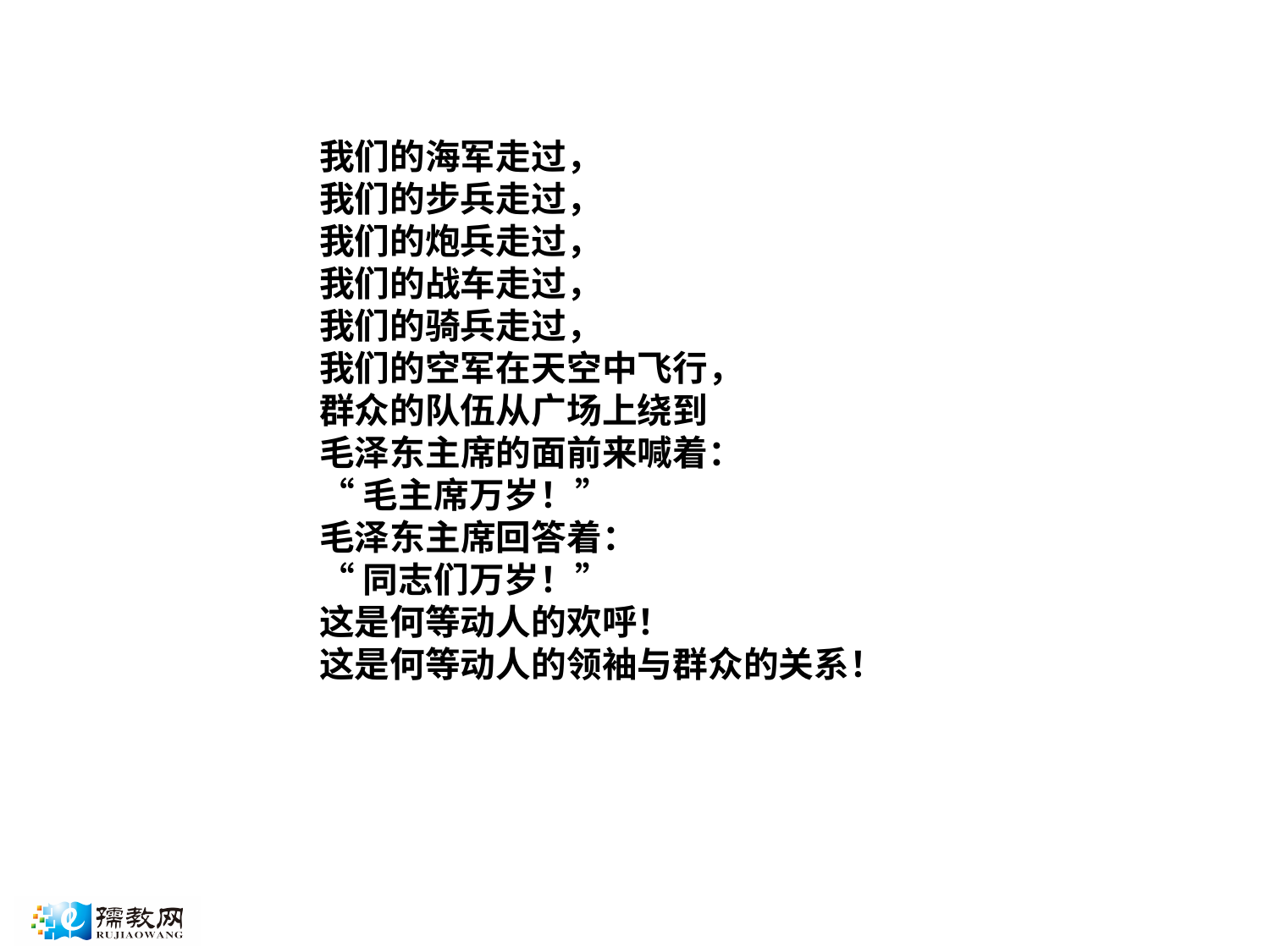

我们的海军走过，
我们的步兵走过，
我们的炮兵走过，
我们的战车走过，
我们的骑兵走过，
我们的空军在天空中飞行，
群众的队伍从广场上绕到
毛泽东主席的面前来喊着：
“毛主席万岁！”
毛泽东主席回答着：
“同志们万岁！”
这是何等动人的欢呼！
这是何等动人的领袖与群众的关系！